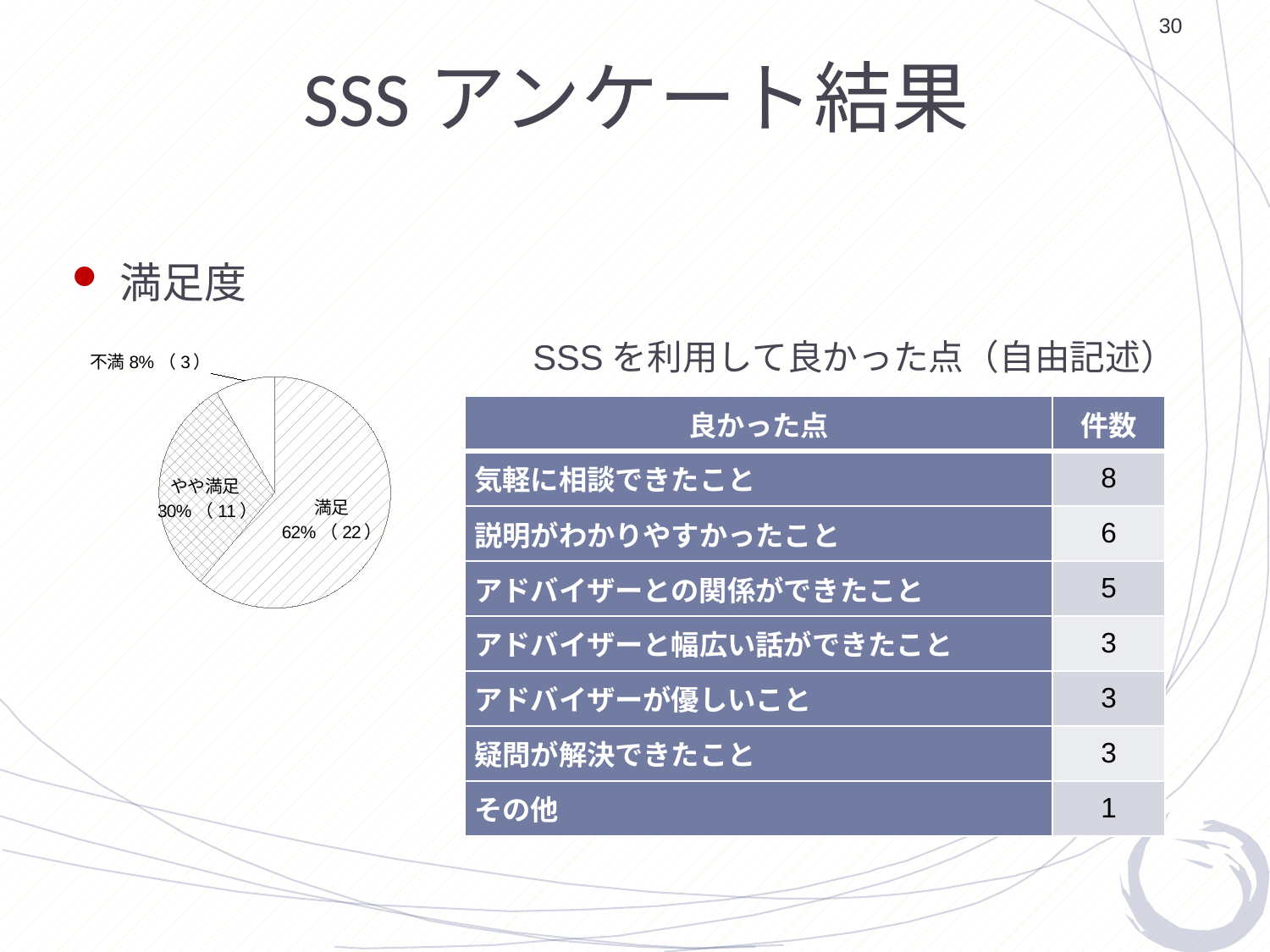

30
# SSSアンケート結果
満足度
　　　　　　　　　　　SSSを利用して良かった点（自由記述）

### Chart

| Category |  |
|---|---|
| 4.満足 | 22.0 |
| 3.やや満足 | 11.0 |
| 2.やや不満 | 0.0 |
| 1.不満 | 3.0 |
| 良かった点 | 件数 |
| --- | --- |
| 気軽に相談できたこと | 8 |
| 説明がわかりやすかったこと | 6 |
| アドバイザーとの関係ができたこと | 5 |
| アドバイザーと幅広い話ができたこと | 3 |
| アドバイザーが優しいこと | 3 |
| 疑問が解決できたこと | 3 |
| その他 | 1 |